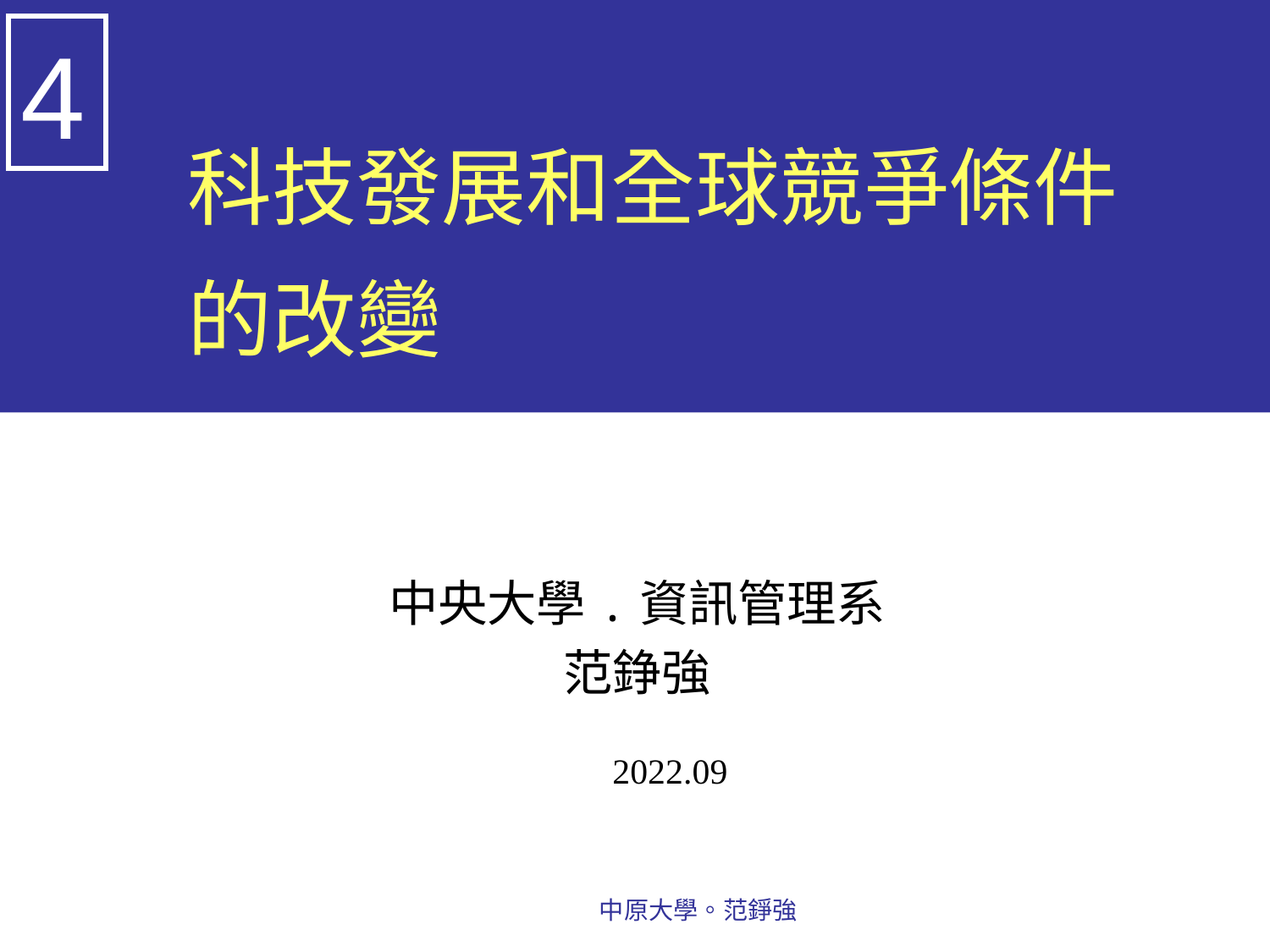

4
# 科技發展和全球競爭條件的改變
中央大學.資訊管理系
范錚強

2022.09
中原大學。范錚強